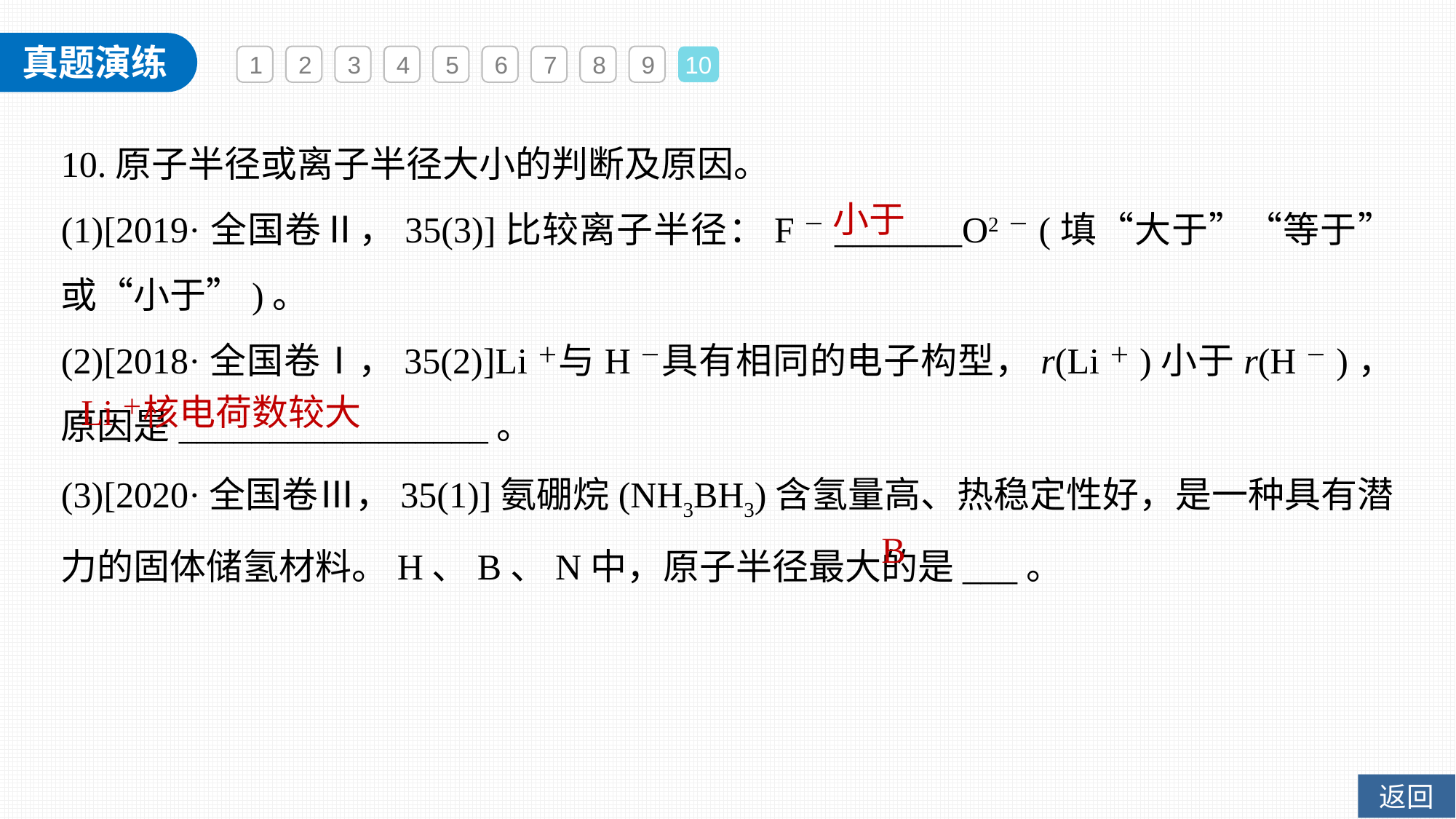

1
2
3
4
5
6
7
8
9
10
10.原子半径或离子半径大小的判断及原因。
(1)[2019·全国卷Ⅱ，35(3)]比较离子半径：F－_______O2－(填“大于”“等于”或“小于”)。
(2)[2018·全国卷Ⅰ，35(2)]Li＋与H－具有相同的电子构型，r(Li＋)小于r(H－)，原因是_________________。
(3)[2020·全国卷Ⅲ，35(1)]氨硼烷(NH3BH3)含氢量高、热稳定性好，是一种具有潜力的固体储氢材料。H、B、N中，原子半径最大的是___。
小于
Li＋核电荷数较大
B
返回